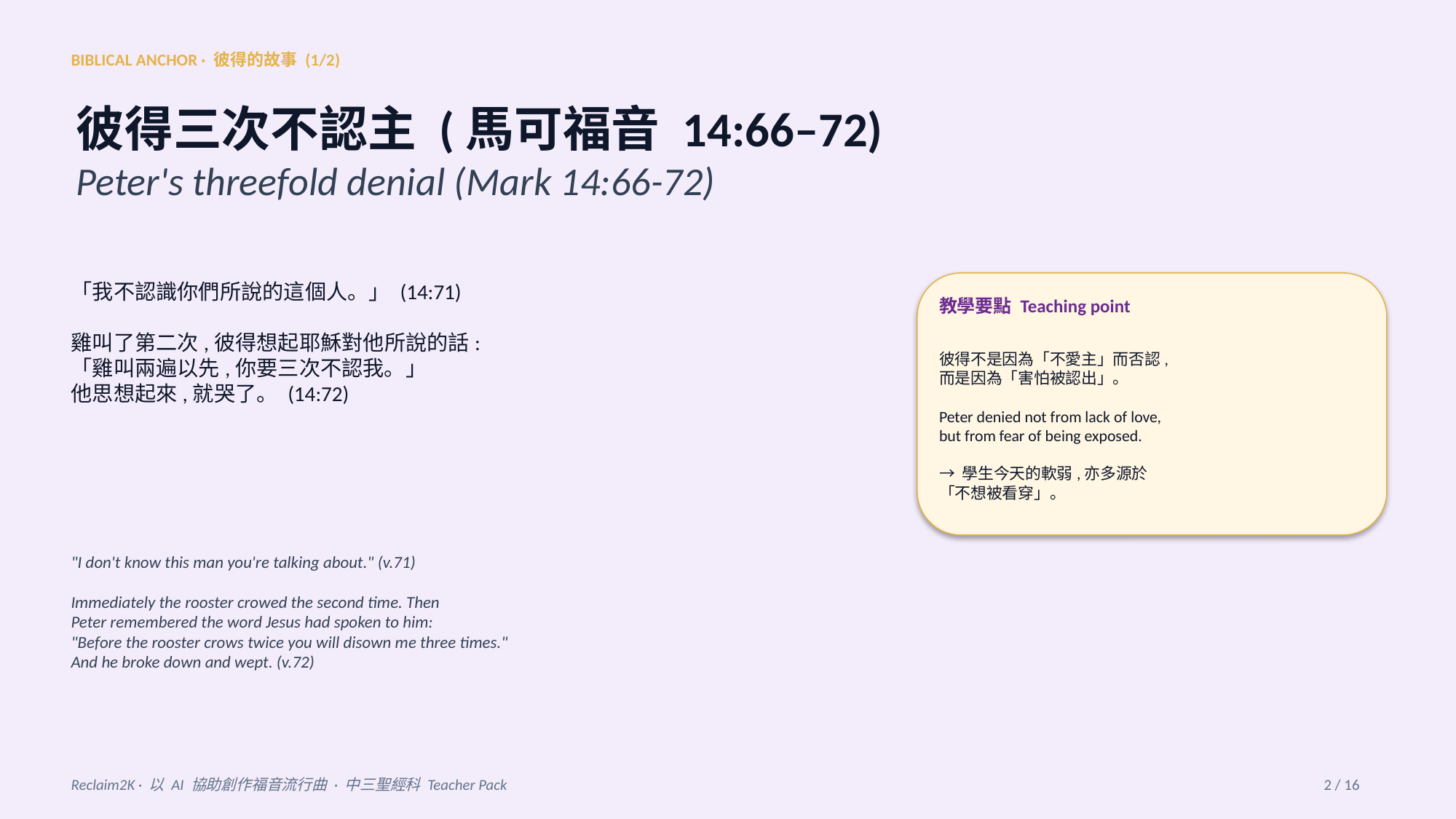

BIBLICAL ANCHOR · 彼得的故事 (1/2)
彼得三次不認主 (馬可福音 14:66–72)
Peter's threefold denial (Mark 14:66-72)
「我不認識你們所說的這個人。」 (14:71)

雞叫了第二次,彼得想起耶穌對他所說的話:
「雞叫兩遍以先,你要三次不認我。」
他思想起來,就哭了。 (14:72)

教學要點 Teaching point
彼得不是因為「不愛主」而否認,
而是因為「害怕被認出」。

Peter denied not from lack of love,
but from fear of being exposed.

→ 學生今天的軟弱,亦多源於
「不想被看穿」。
"I don't know this man you're talking about." (v.71)

Immediately the rooster crowed the second time. Then
Peter remembered the word Jesus had spoken to him:
"Before the rooster crows twice you will disown me three times."
And he broke down and wept. (v.72)
Reclaim2K · 以 AI 協助創作福音流行曲 · 中三聖經科 Teacher Pack
2 / 16